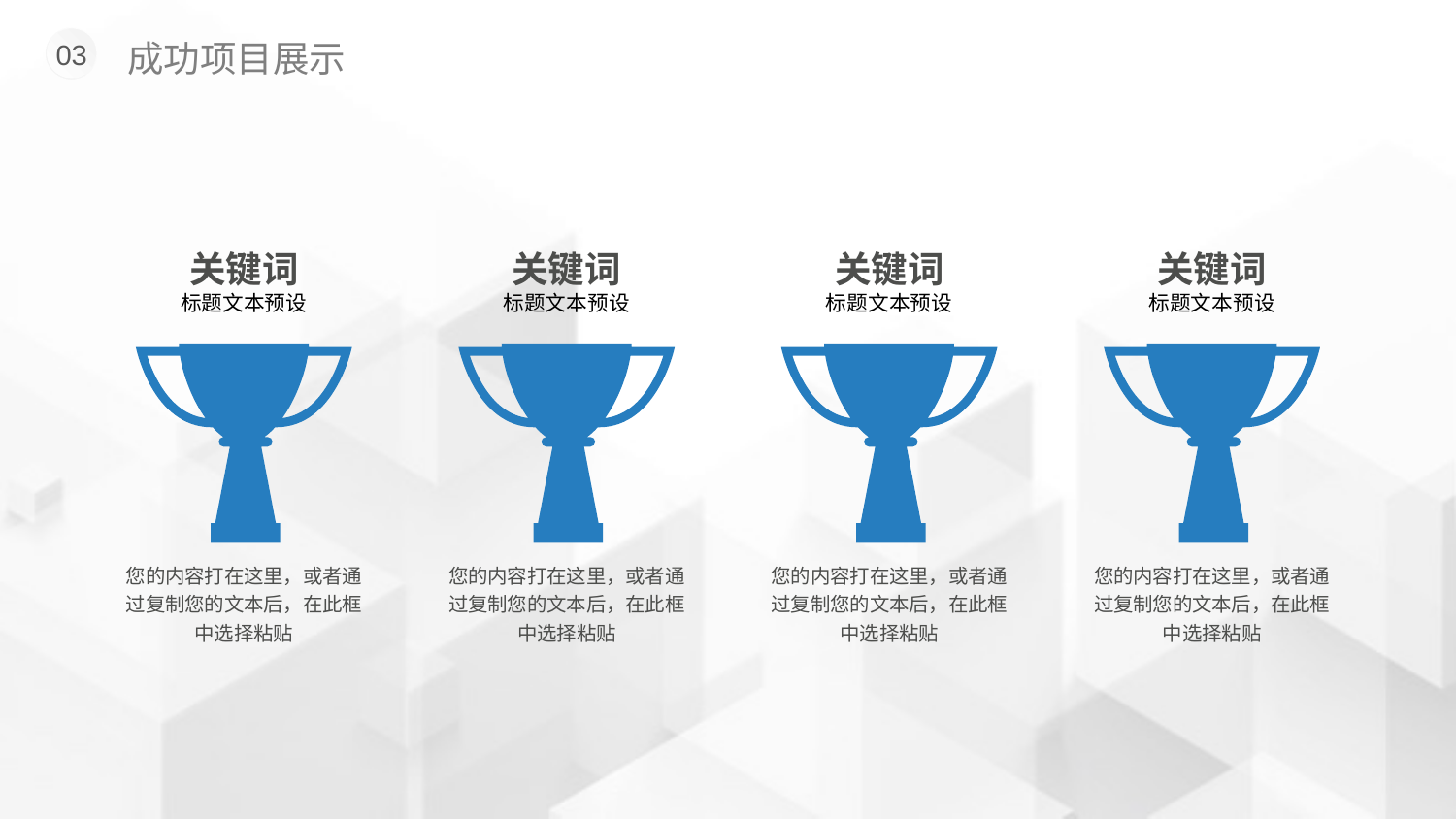

成功项目展示
03
关键词
标题文本预设

您的内容打在这里，或者通过复制您的文本后，在此框中选择粘贴
关键词
标题文本预设

您的内容打在这里，或者通过复制您的文本后，在此框中选择粘贴
关键词
标题文本预设

您的内容打在这里，或者通过复制您的文本后，在此框中选择粘贴
关键词
标题文本预设

您的内容打在这里，或者通过复制您的文本后，在此框中选择粘贴